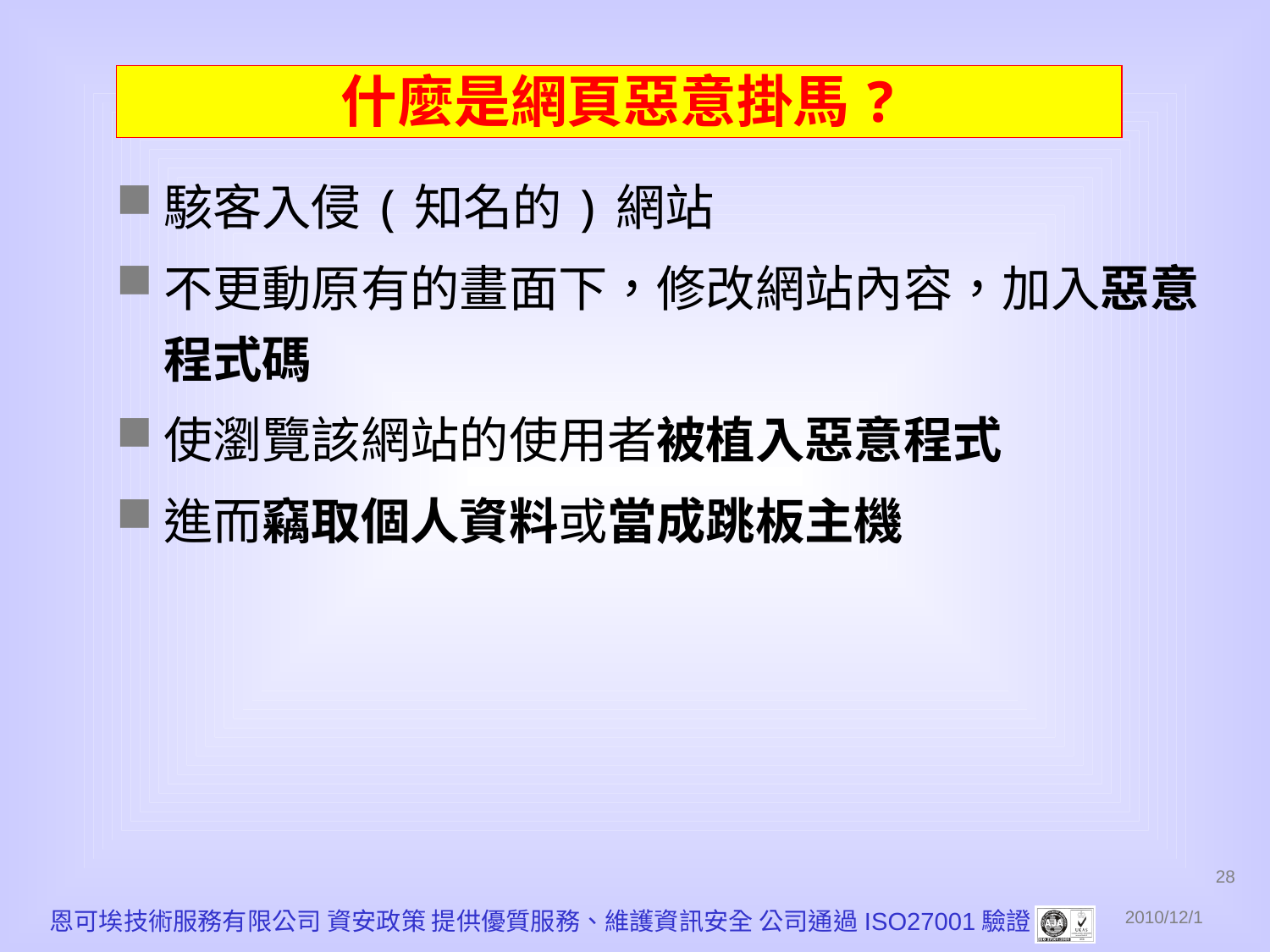

# 什麼是網頁惡意掛馬?
駭客入侵(知名的)網站
不更動原有的畫面下，修改網站內容，加入惡意程式碼
使瀏覽該網站的使用者被植入惡意程式
進而竊取個人資料或當成跳板主機
28
恩可埃技術服務有限公司 資安政策 提供優質服務、維護資訊安全 公司通過ISO27001驗證
2010/12/1